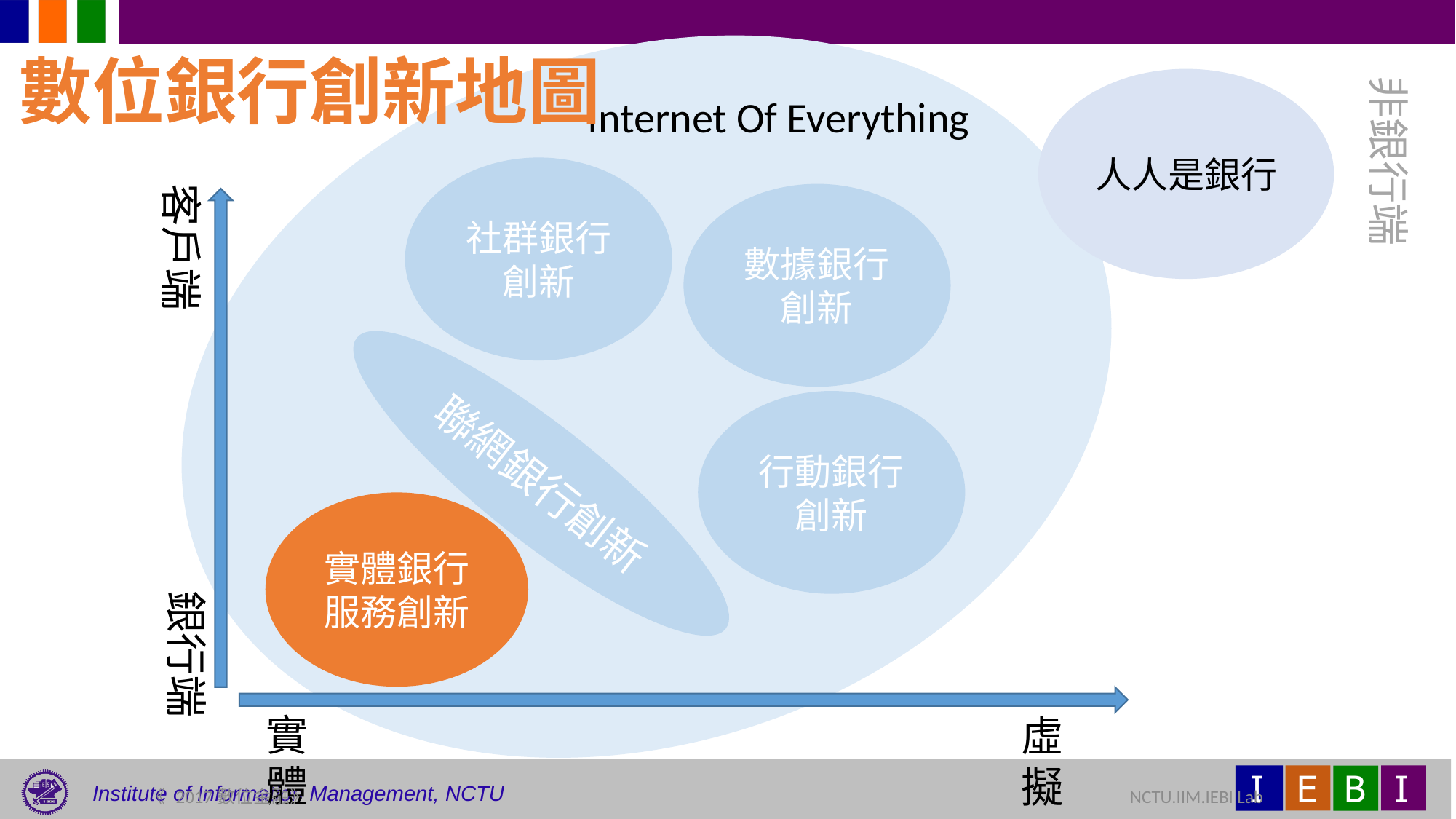

數位銀行創新地圖
#

非銀行端
人人是銀行
Internet Of Everything
社群銀行創新
客戶端

銀行端
實體

虛擬
數據銀行創新
行動銀行創新
聯網銀行創新
實體銀行服務創新
64
《 2017數位金融》                                                                                                                                             	NCTU.IIM.IEBI Lab